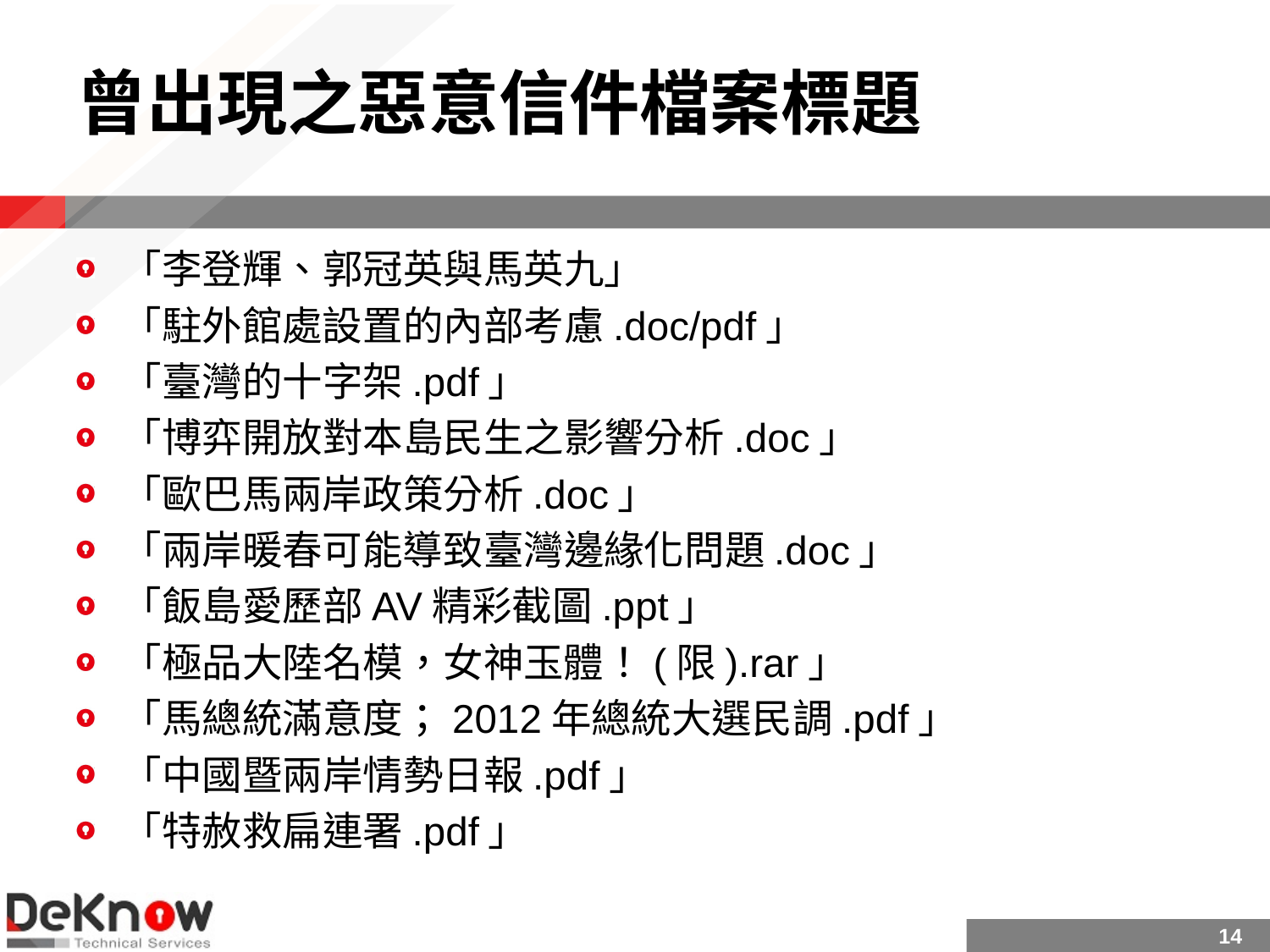

# 曾出現之惡意信件檔案標題
「李登輝、郭冠英與馬英九」
「駐外館處設置的內部考慮.doc/pdf」
「臺灣的十字架.pdf」
「博弈開放對本島民生之影響分析.doc」
「歐巴馬兩岸政策分析.doc」
「兩岸暖春可能導致臺灣邊緣化問題.doc」
「飯島愛歷部AV精彩截圖.ppt」
「極品大陸名模，女神玉體！(限).rar」
「馬總統滿意度；2012年總統大選民調.pdf」
「中國暨兩岸情勢日報.pdf」
「特赦救扁連署.pdf」
14